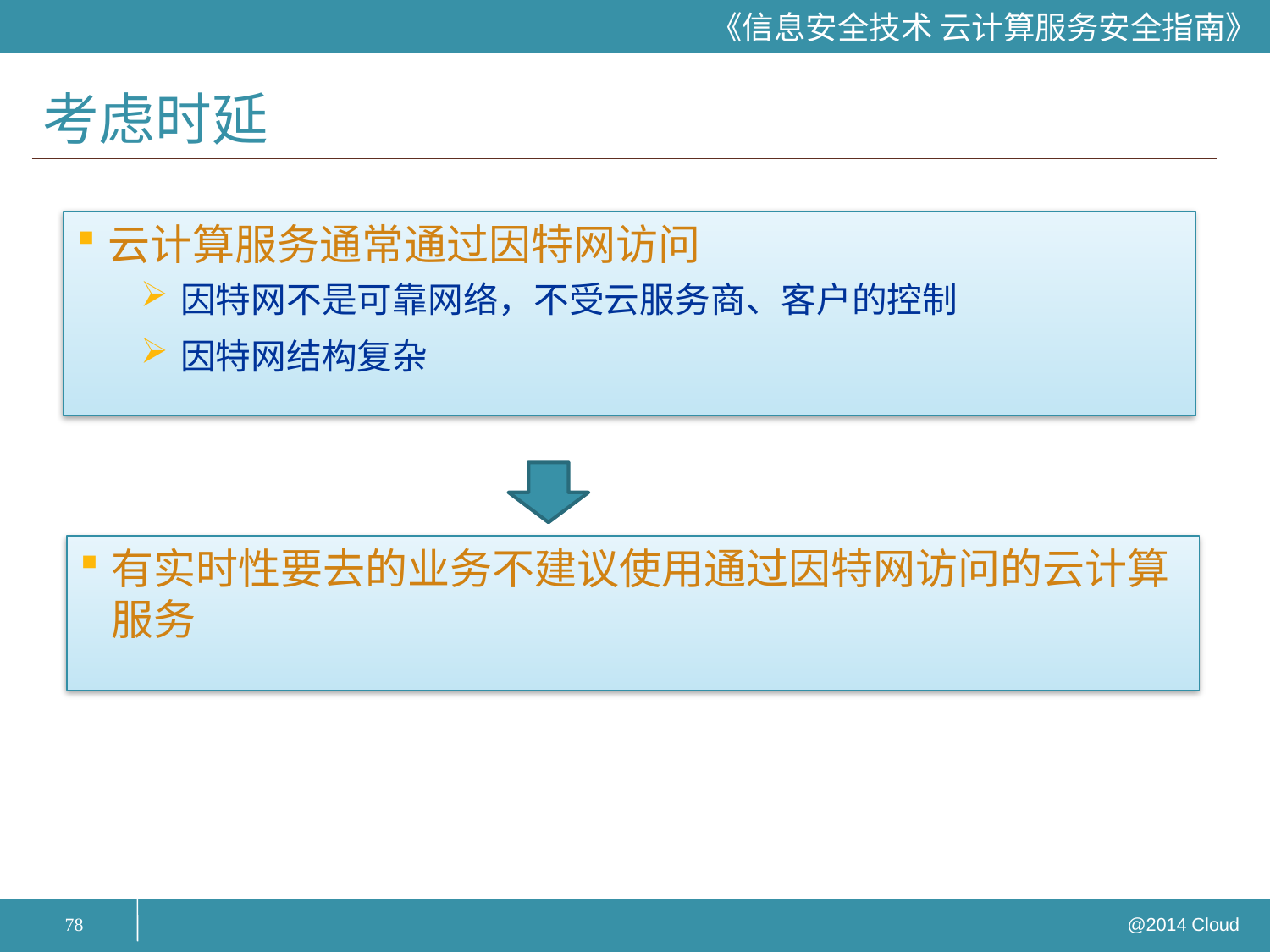

# 考虑时延
云计算服务通常通过因特网访问
因特网不是可靠网络，不受云服务商、客户的控制
因特网结构复杂

有实时性要去的业务不建议使用通过因特网访问的云计算服务
78